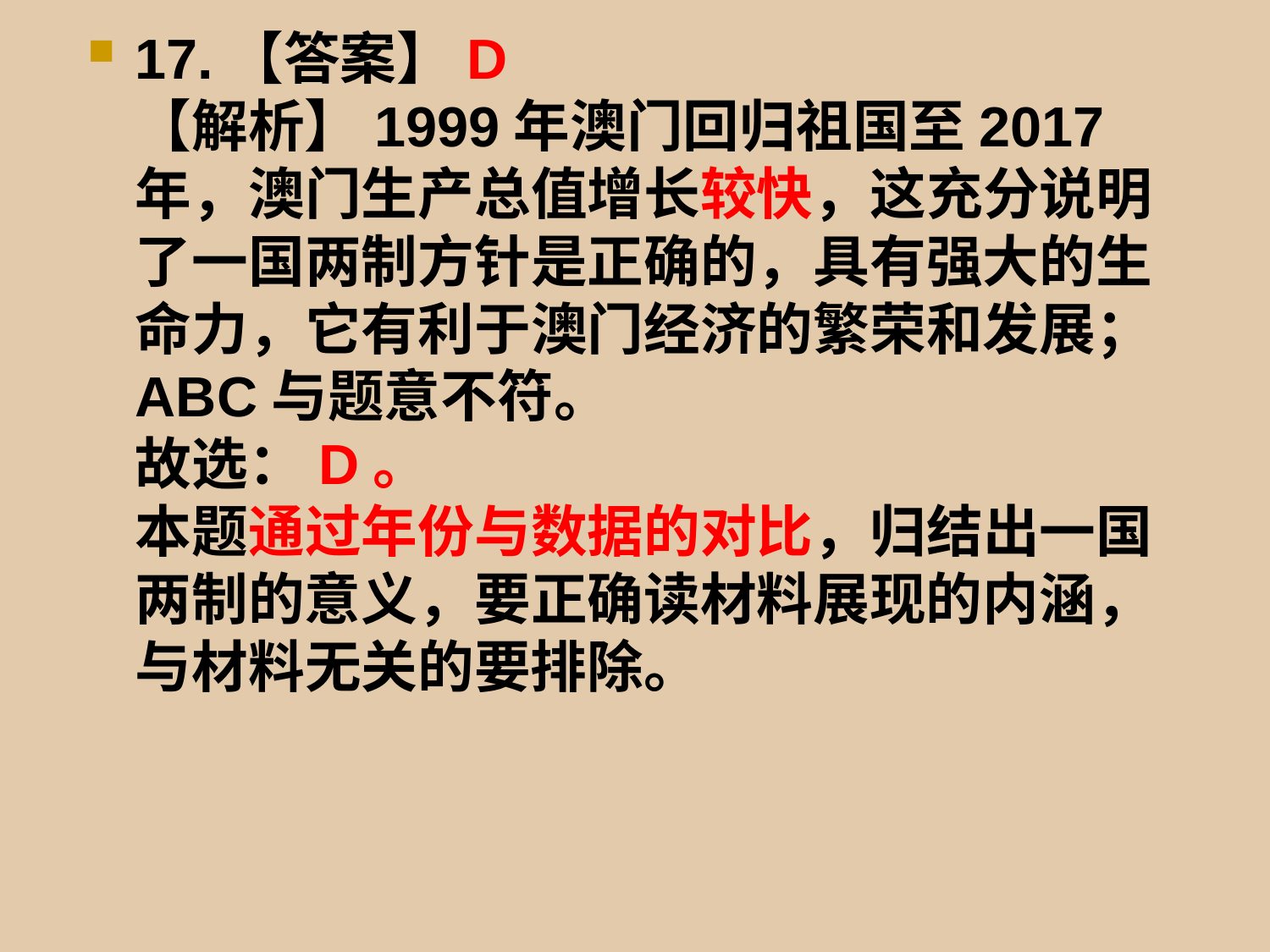

17.【答案】D
【解析】1999年澳门回归祖国至2017年，澳门生产总值增长较快，这充分说明了一国两制方针是正确的，具有强大的生命力，它有利于澳门经济的繁荣和发展；ABC与题意不符。
故选：D。
本题通过年份与数据的对比，归结出一国两制的意义，要正确读材料展现的内涵，与材料无关的要排除。
#